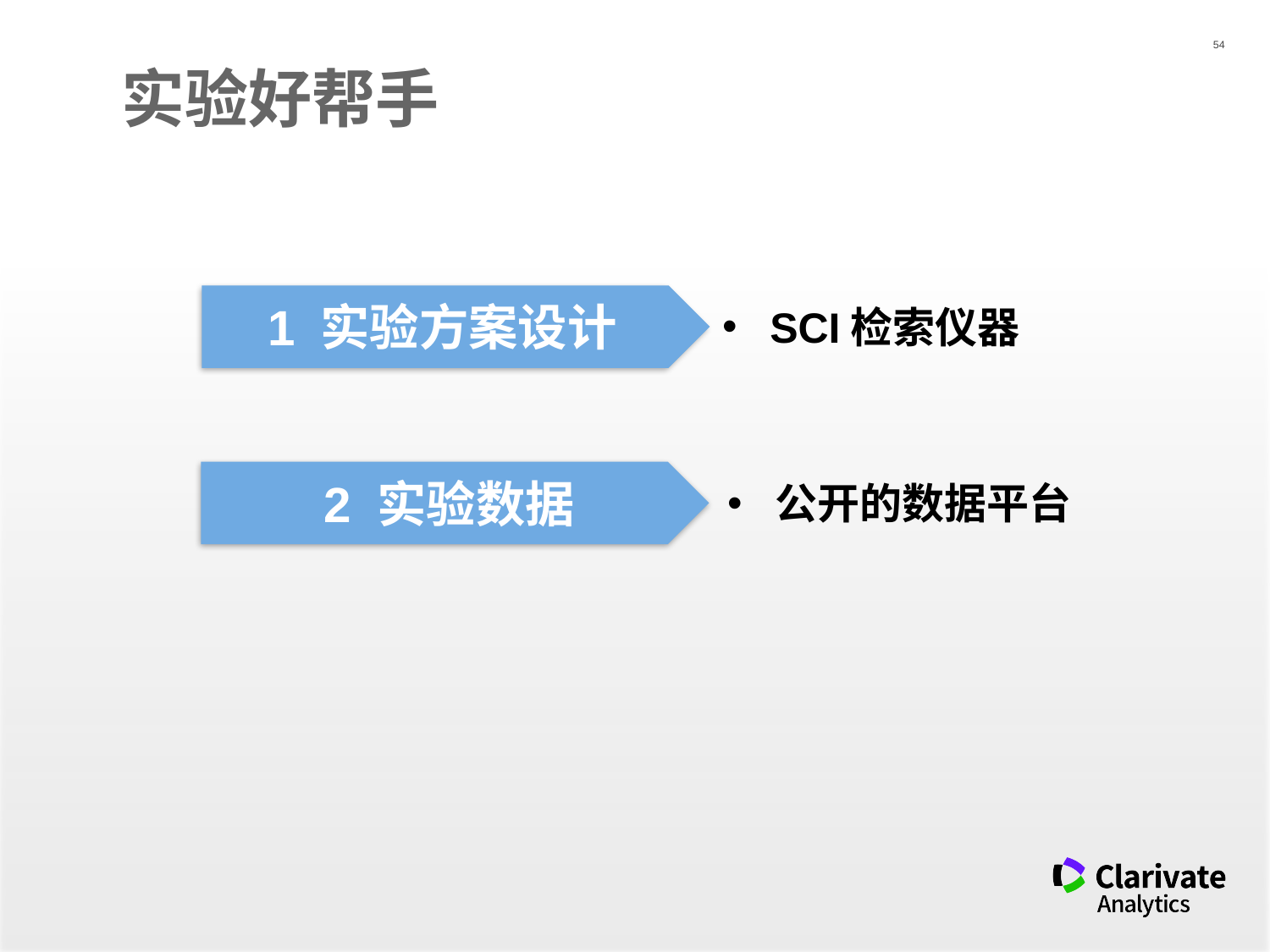

实验好帮手

1 实验方案设计
SCI检索仪器

2 实验数据
公开的数据平台